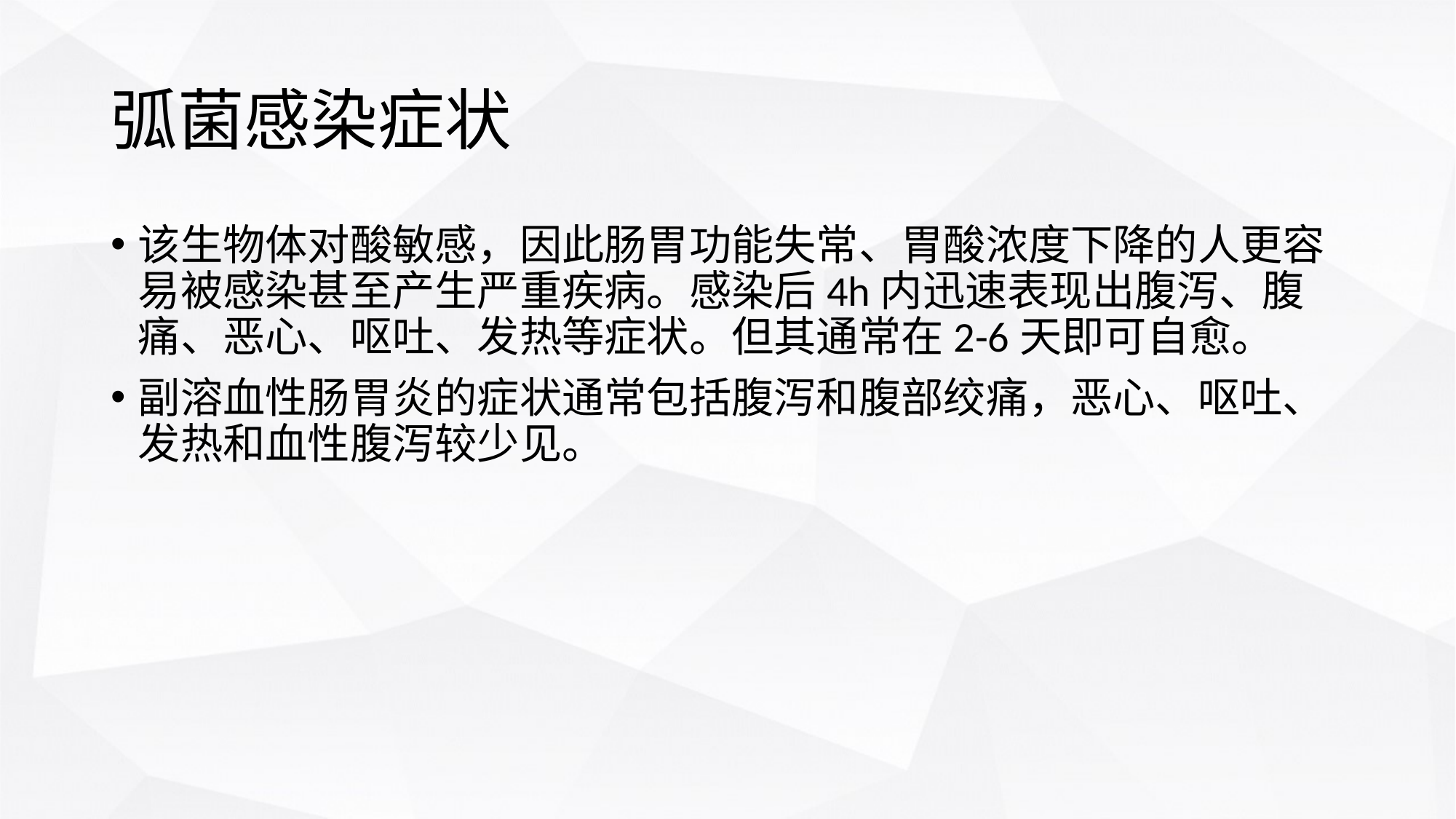

# 弧菌感染症状
该生物体对酸敏感，因此肠胃功能失常、胃酸浓度下降的人更容易被感染甚至产生严重疾病。感染后4h内迅速表现出腹泻、腹痛、恶心、呕吐、发热等症状。但其通常在2-6天即可自愈。
副溶血性肠胃炎的症状通常包括腹泻和腹部绞痛，恶心、呕吐、发热和血性腹泻较少见。